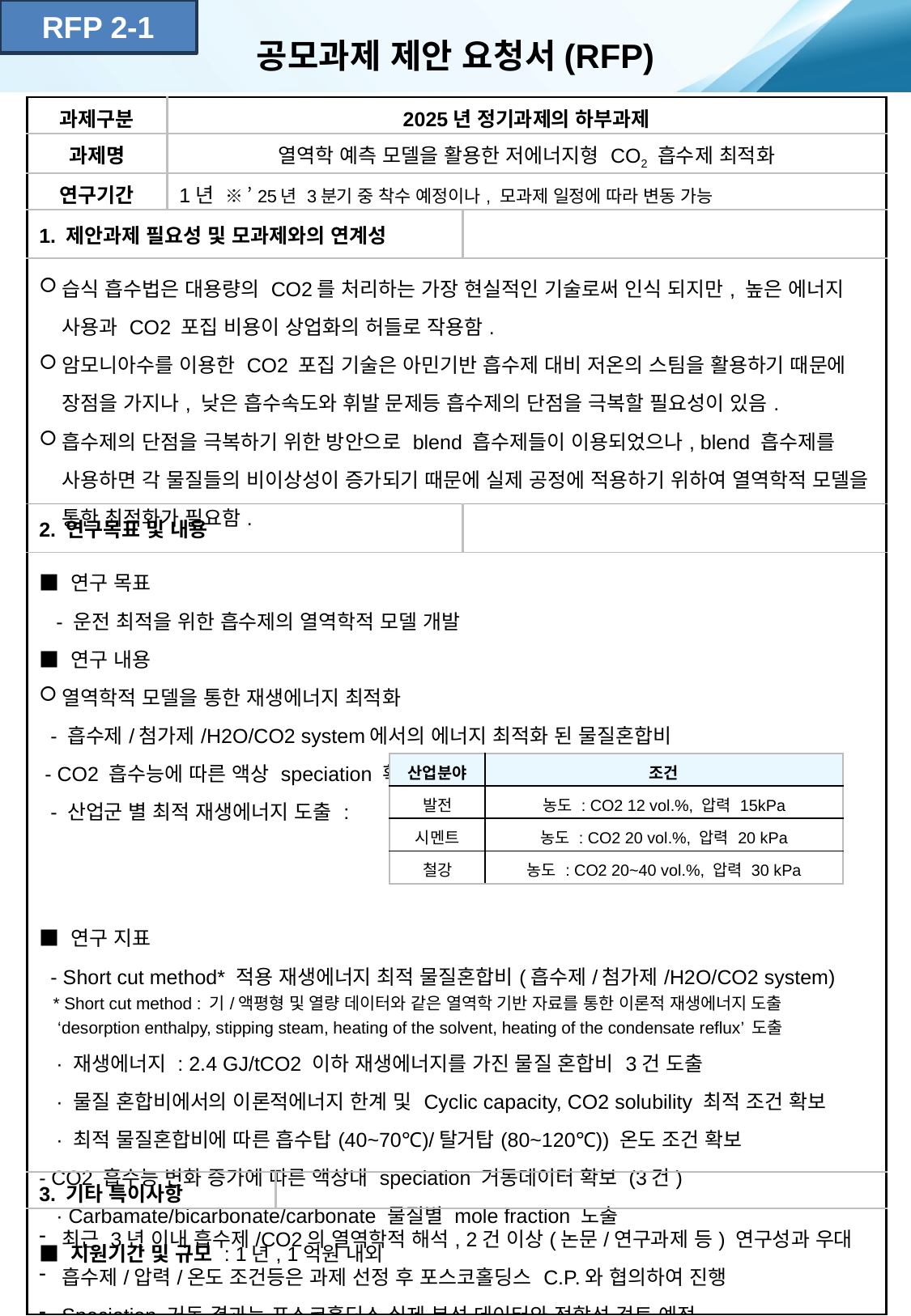

RFP 2-1
공모과제 제안 요청서(RFP)
| 과제구분 | 2025년 정기과제의 하부과제 |  |  |
| --- | --- | --- | --- |
| 과제명 | 열역학 예측 모델을 활용한 저에너지형 CO2 흡수제 최적화 |  |  |
| 연구기간 | 1년 ※ ’25년 3분기 중 착수 예정이나, 모과제 일정에 따라 변동 가능 |  |  |
| 1. 제안과제 필요성 및 모과제와의 연계성 |  |  |  |
| 습식 흡수법은 대용량의 CO2를 처리하는 가장 현실적인 기술로써 인식 되지만, 높은 에너지 사용과 CO2 포집 비용이 상업화의 허들로 작용함. 암모니아수를 이용한 CO2 포집 기술은 아민기반 흡수제 대비 저온의 스팀을 활용하기 때문에 장점을 가지나, 낮은 흡수속도와 휘발 문제등 흡수제의 단점을 극복할 필요성이 있음. 흡수제의 단점을 극복하기 위한 방안으로 blend 흡수제들이 이용되었으나, blend 흡수제를 사용하면 각 물질들의 비이상성이 증가되기 때문에 실제 공정에 적용하기 위하여 열역학적 모델을 통한 최적화가 필요함. |  |  |  |
| 2. 연구목표 및 내용 |  |  |  |
| ■ 연구 목표 - 운전 최적을 위한 흡수제의 열역학적 모델 개발 ■ 연구 내용 열역학적 모델을 통한 재생에너지 최적화 - 흡수제/첨가제/H2O/CO2 system에서의 에너지 최적화 된 물질혼합비 - CO2 흡수능에 따른 액상 speciation 확보 - 산업군 별 최적 재생에너지 도출 : ■ 연구 지표 - Short cut method\* 적용 재생에너지 최적 물질혼합비(흡수제/첨가제/H2O/CO2 system) \* Short cut method : 기/액평형 및 열량 데이터와 같은 열역학 기반 자료를 통한 이론적 재생에너지 도출 ‘desorption enthalpy, stipping steam, heating of the solvent, heating of the condensate reflux’ 도출 · 재생에너지 : 2.4 GJ/tCO2 이하 재생에너지를 가진 물질 혼합비 3건 도출 · 물질 혼합비에서의 이론적에너지 한계 및 Cyclic capacity, CO2 solubility 최적 조건 확보 · 최적 물질혼합비에 따른 흡수탑(40~70℃)/탈거탑(80~120℃)) 온도 조건 확보 - CO2 흡수능 변화 증가에 따른 액상내 speciation 거동데이터 확보 (3건) · Carbamate/bicarbonate/carbonate 물질별 mole fraction 도출 ■ 지원기간 및 규모 : 1년, 1억원 내외 |  |  |  |
| 3. 기타 특이사항 |  |  |  |
| 최근 3년 이내 흡수제/CO2의 열역학적 해석, 2건 이상(논문/연구과제 등) 연구성과 우대 흡수제/압력/온도 조건등은 과제 선정 후 포스코홀딩스 C.P.와 협의하여 진행 Speciation 거동 결과는 포스코홀딩스 실제 분석 데이터와 정합성 검토 예정 |  |  |  |
| 산업분야 | 조건 |
| --- | --- |
| 발전 | 농도 : CO2 12 vol.%, 압력 15kPa |
| 시멘트 | 농도 : CO2 20 vol.%, 압력 20 kPa |
| 철강 | 농도 : CO2 20~40 vol.%, 압력 30 kPa |